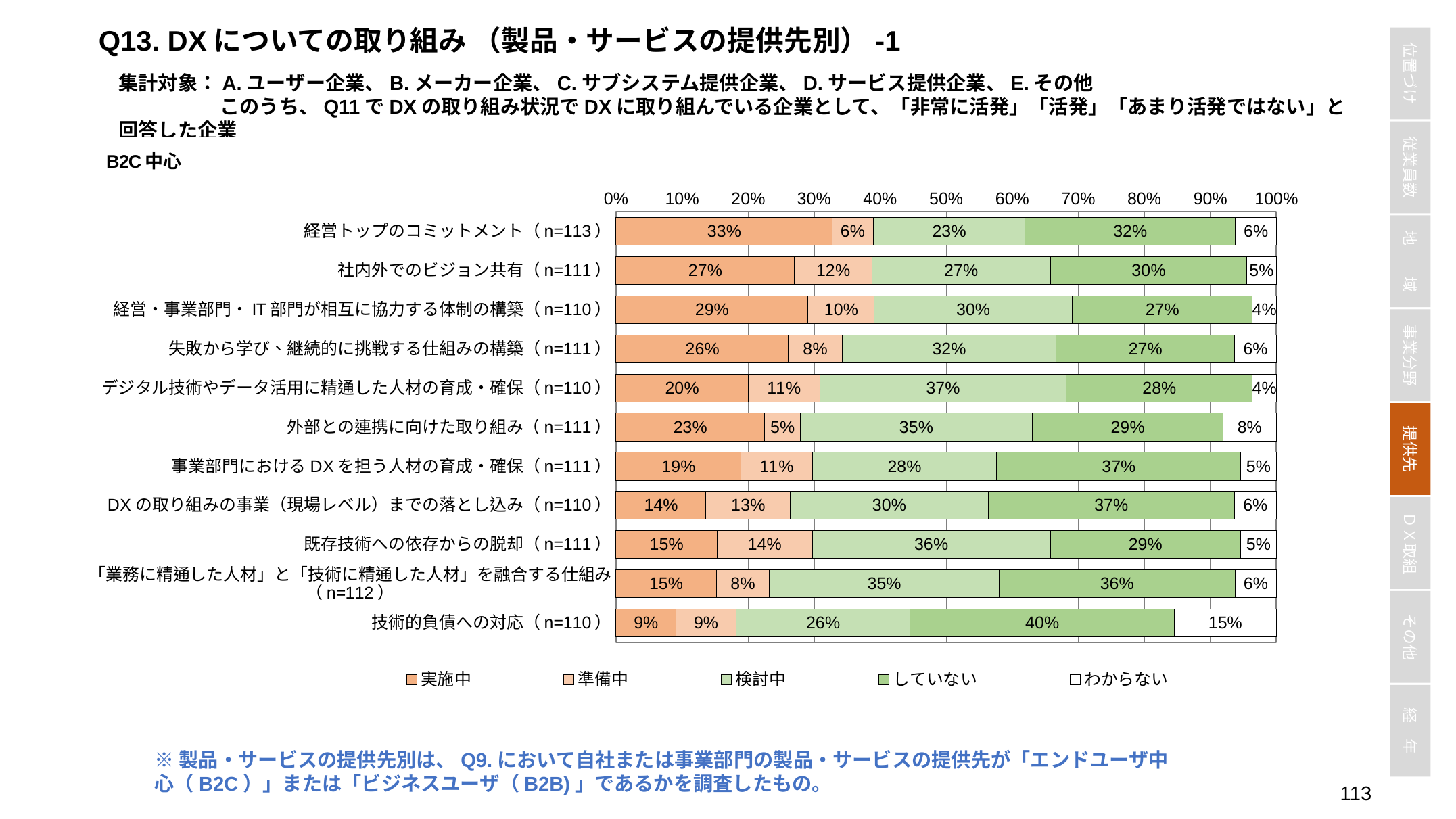

Q13. DXについての取り組み （製品・サービスの提供先別）-1
集計対象：A.ユーザー企業、B.メーカー企業、C.サブシステム提供企業、D.サービス提供企業、E.その他
	このうち、Q11でDXの取り組み状況でDXに取り組んでいる企業として、「非常に活発」「活発」「あまり活発ではない」と回答した企業

### Chart

| Category | 実施中 | 準備中 | 検討中 | していない | わからない |
|---|---|---|---|---|---|
| 経営トップのコミットメント（n=113） | 0.3274336283185841 | 0.061946902654867256 | 0.23008849557522124 | 0.3185840707964602 | 0.061946902654867256 |
| 社内外でのビジョン共有（n=111） | 0.2702702702702703 | 0.11711711711711711 | 0.2702702702702703 | 0.2972972972972973 | 0.04504504504504504 |
| 経営・事業部門・IT部門が相互に協力する体制の構築（n=110） | 0.2909090909090909 | 0.1 | 0.3 | 0.2727272727272727 | 0.03636363636363636 |
| 失敗から学び、継続的に挑戦する仕組みの構築（n=111） | 0.26126126126126126 | 0.08108108108108109 | 0.32432432432432434 | 0.2702702702702703 | 0.06306306306306306 |
| デジタル技術やデータ活用に精通した人材の育成・確保（n=110） | 0.2 | 0.10909090909090909 | 0.37272727272727274 | 0.2818181818181818 | 0.03636363636363636 |
| 外部との連携に向けた取り組み（n=111） | 0.22522522522522523 | 0.05405405405405406 | 0.35135135135135137 | 0.2882882882882883 | 0.08108108108108109 |
| 事業部門におけるDXを担う人材の育成・確保（n=111） | 0.1891891891891892 | 0.10810810810810811 | 0.27927927927927926 | 0.36936936936936937 | 0.05405405405405406 |
| DXの取り組みの事業（現場レベル）までの落とし込み（n=110） | 0.13636363636363635 | 0.12727272727272726 | 0.3 | 0.37272727272727274 | 0.06363636363636363 |
| 既存技術への依存からの脱却（n=111） | 0.15315315315315314 | 0.14414414414414414 | 0.36036036036036034 | 0.2882882882882883 | 0.05405405405405406 |
| 「業務に精通した人材」と「技術に精通した人材」を融合する仕組み（n=112） | 0.15178571428571427 | 0.08035714285714286 | 0.3482142857142857 | 0.35714285714285715 | 0.0625 |
| 技術的負債への対応（n=110） | 0.09090909090909091 | 0.09090909090909091 | 0.2636363636363636 | 0.4 | 0.15454545454545454 |
※製品・サービスの提供先別は、Q9.において自社または事業部門の製品・サービスの提供先が「エンドユーザ中心（B2C）」または「ビジネスユーザ（B2B)」であるかを調査したもの。
113